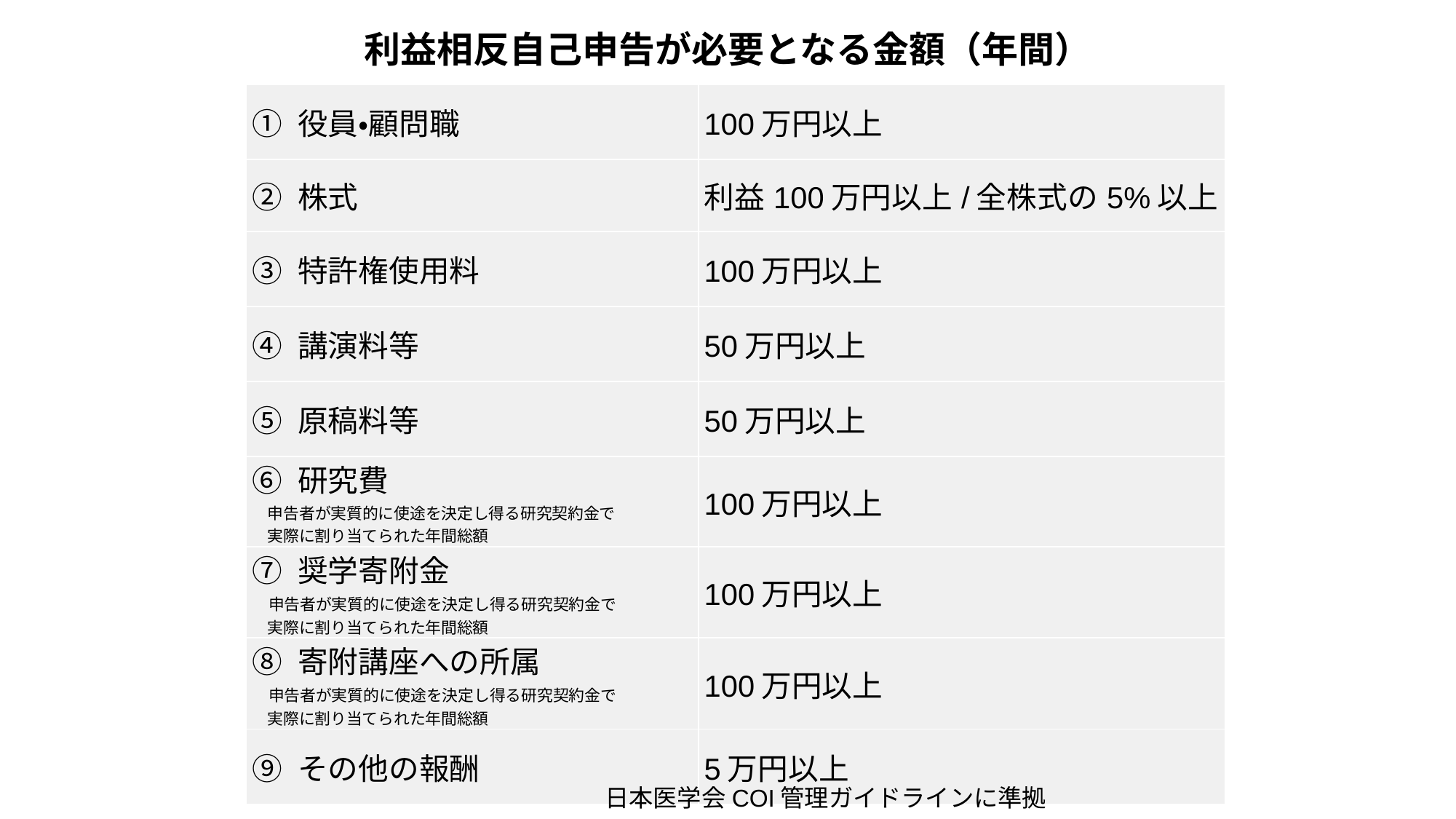

利益相反自己申告が必要となる金額（年間）
| ① 役員・顧問職 | 100万円以上 |
| --- | --- |
| ② 株式 | 利益100万円以上/全株式の5%以上 |
| ③ 特許権使用料 | 100万円以上 |
| ④ 講演料等 | 50万円以上 |
| ⑤ 原稿料等 | 50万円以上 |
| ⑥ 研究費 　申告者が実質的に使途を決定し得る研究契約金で 　実際に割り当てられた年間総額 | 100万円以上 |
| ⑦ 奨学寄附金 　申告者が実質的に使途を決定し得る研究契約金で 　実際に割り当てられた年間総額 | 100万円以上 |
| ⑧ 寄附講座への所属 　申告者が実質的に使途を決定し得る研究契約金で 　実際に割り当てられた年間総額 | 100万円以上 |
| ⑨ その他の報酬 | 5万円以上 |
日本医学会COI管理ガイドラインに準拠